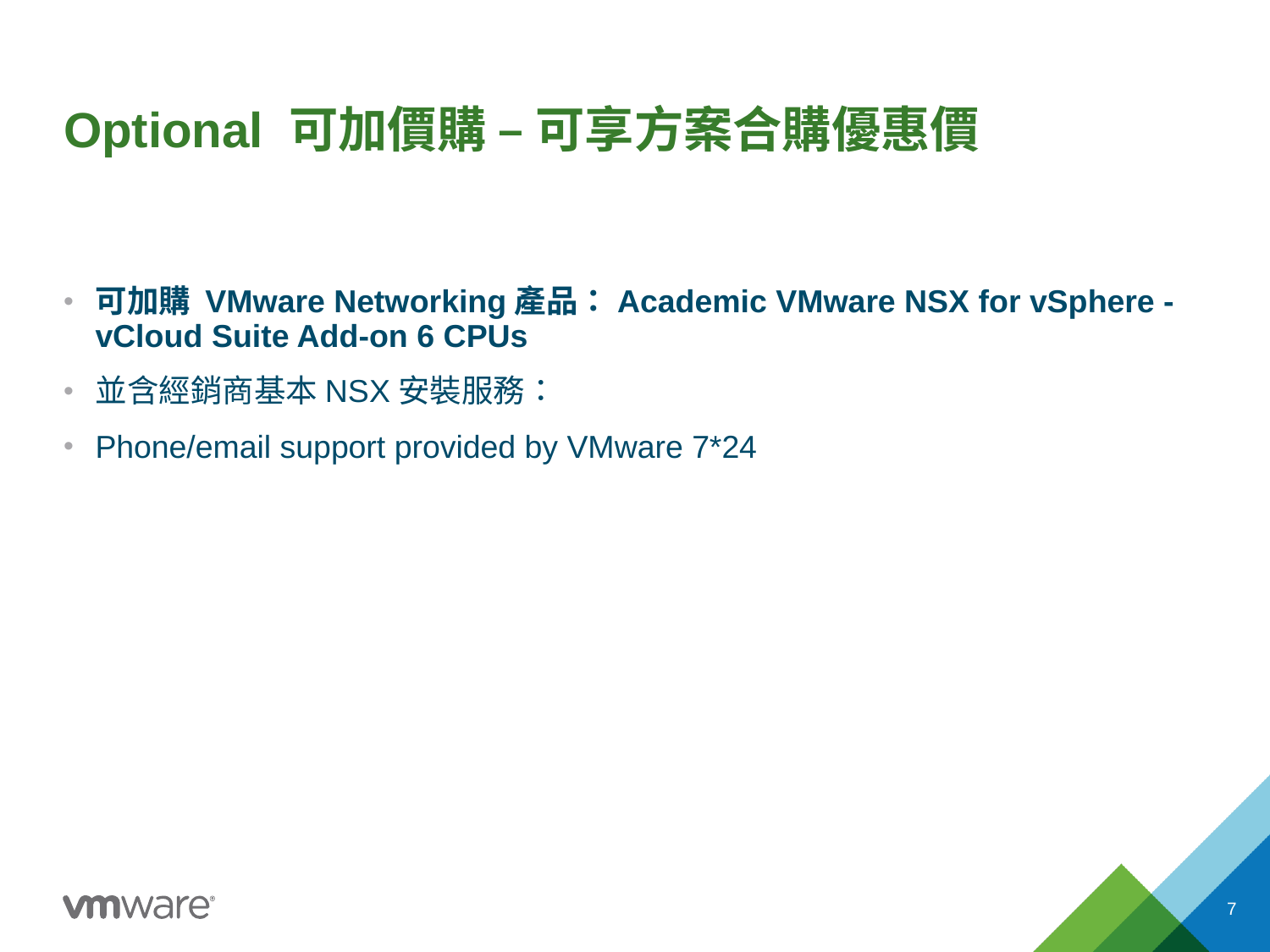

# Optional 可加價購 – 可享方案合購優惠價
可加購 VMware Networking產品：Academic VMware NSX for vSphere - vCloud Suite Add-on 6 CPUs
並含經銷商基本NSX安裝服務：
Phone/email support provided by VMware 7*24
7